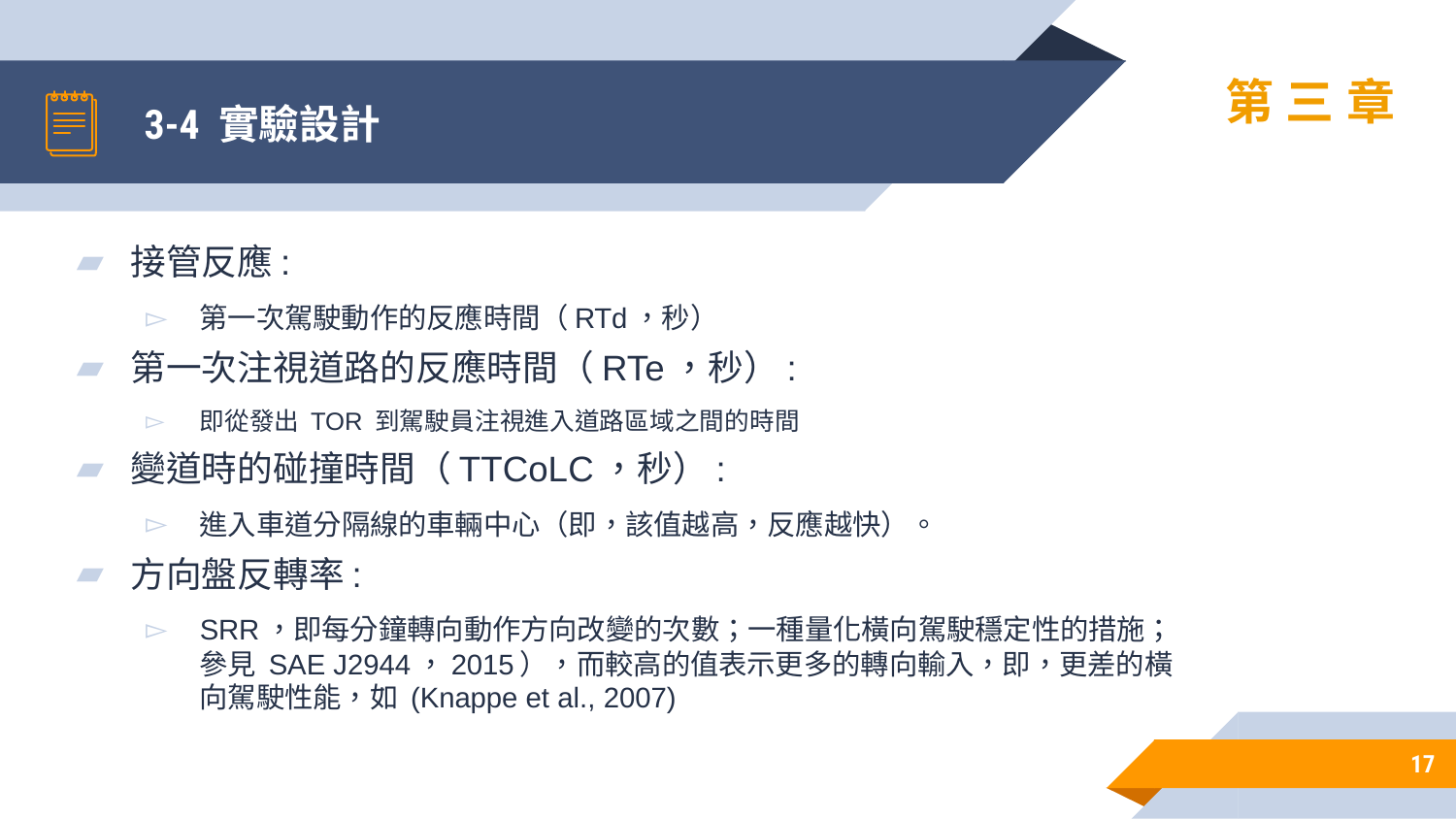

# 3-4 實驗設計
第三章

接管反應:
第一次駕駛動作的反應時間（RTd，秒）
第一次注視道路的反應時間（RTe，秒）:
即從發出 TOR 到駕駛員注視進入道路區域之間的時間
變道時的碰撞時間（TTCoLC，秒）:
進入車道分隔線的車輛中心（即，該值越高，反應越快）。
方向盤反轉率:
SRR，即每分鐘轉向動作方向改變的次數；一種量化橫向駕駛穩定性的措施；參見 SAE J2944，2015），而較高的值表示更多的轉向輸入，即，更差的橫向駕駛性能，如 (Knappe et al., 2007)

17